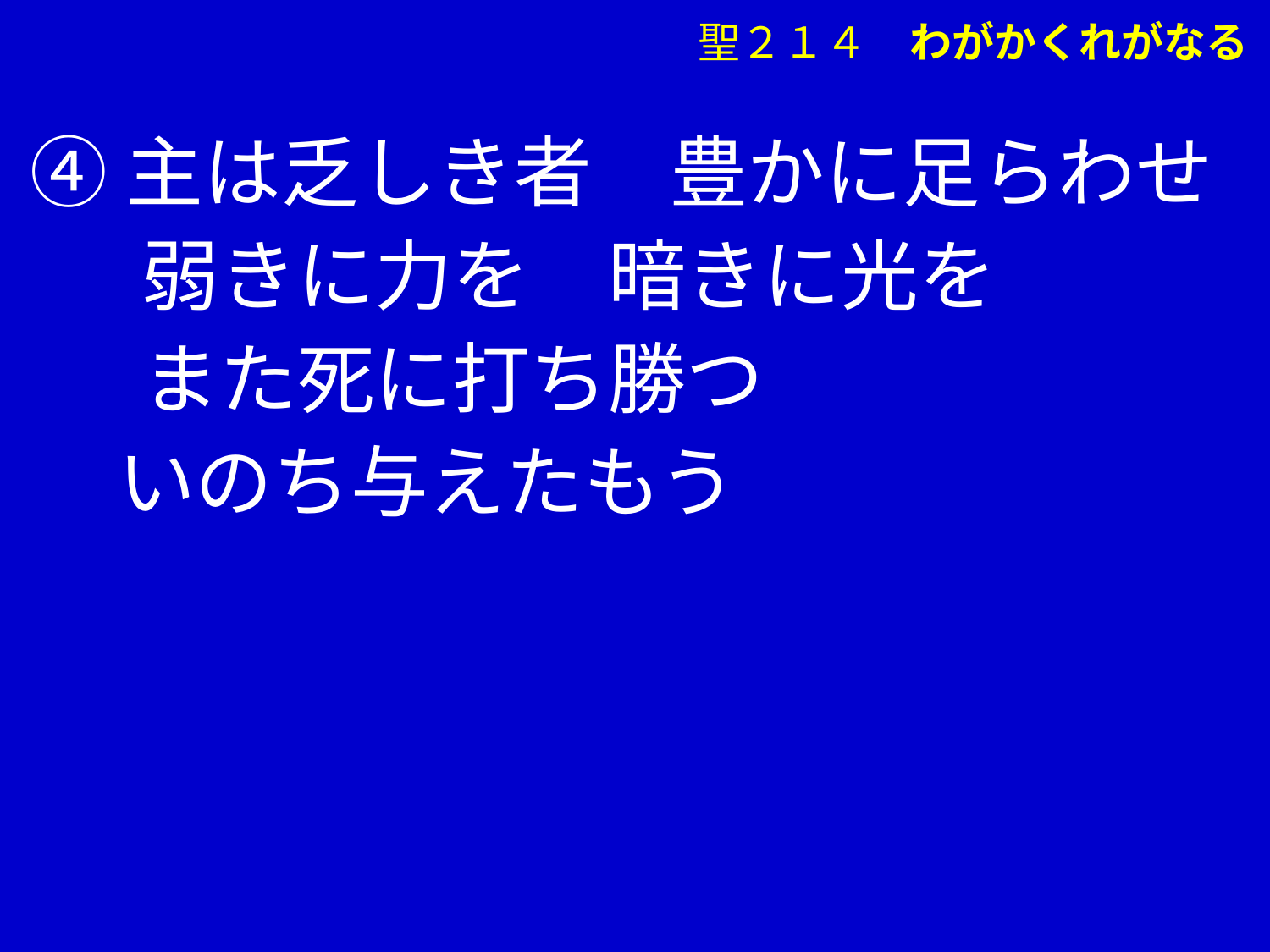

聖２１４　わがかくれがなる
 ④主は乏しき者　豊かに足らわせ
　   弱きに力を　暗きに光を
　   また死に打ち勝つ
     いのち与えたもう